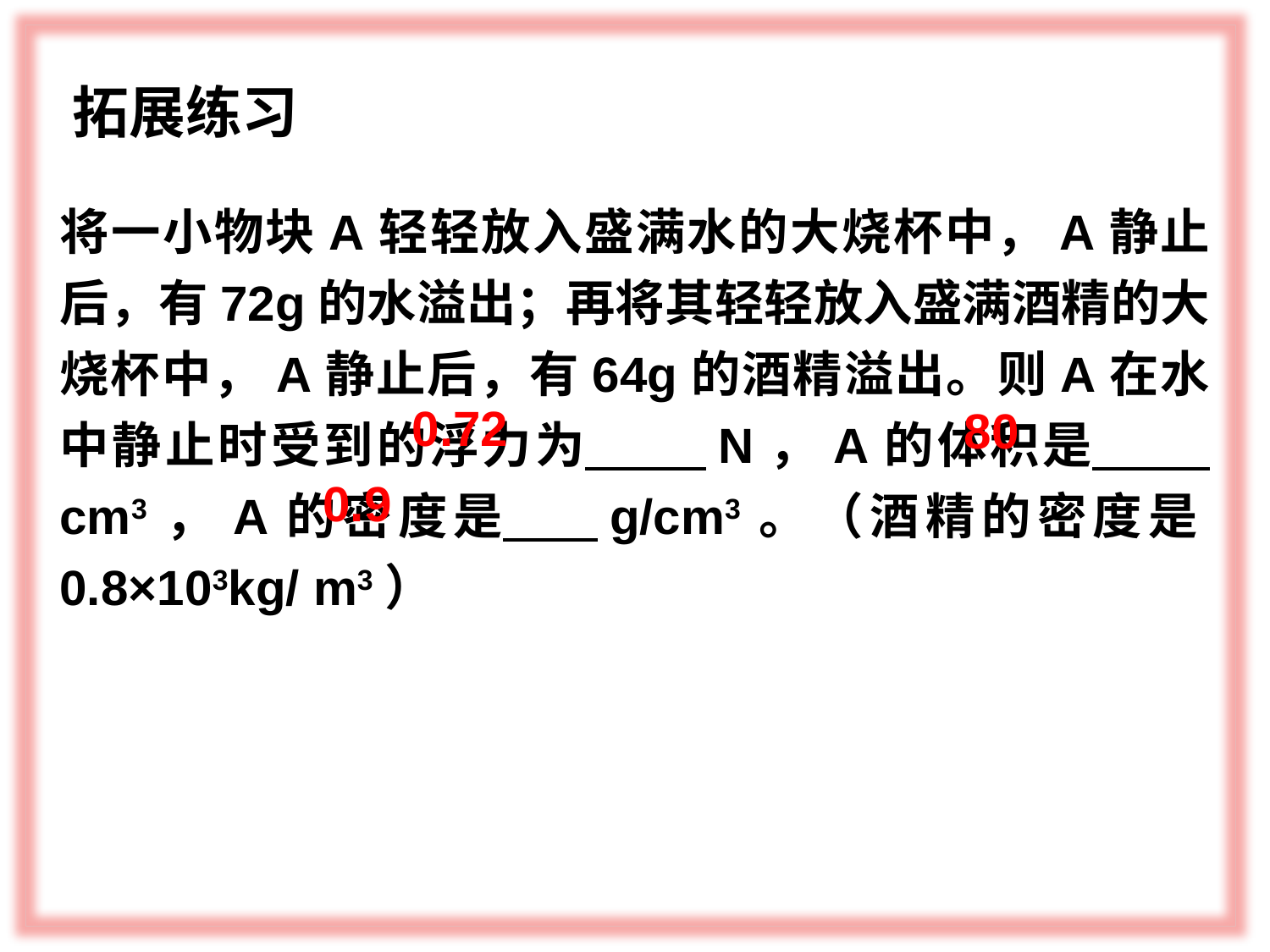

拓展练习
将一小物块A轻轻放入盛满水的大烧杯中，A静止后，有72g的水溢出；再将其轻轻放入盛满酒精的大烧杯中，A静止后，有64g的酒精溢出。则A在水中静止时受到的浮力为        N，A的体积是         cm3，A的密度是     g/cm3。（酒精的密度是0.8×103kg/ m3）
0.72
80
0.9